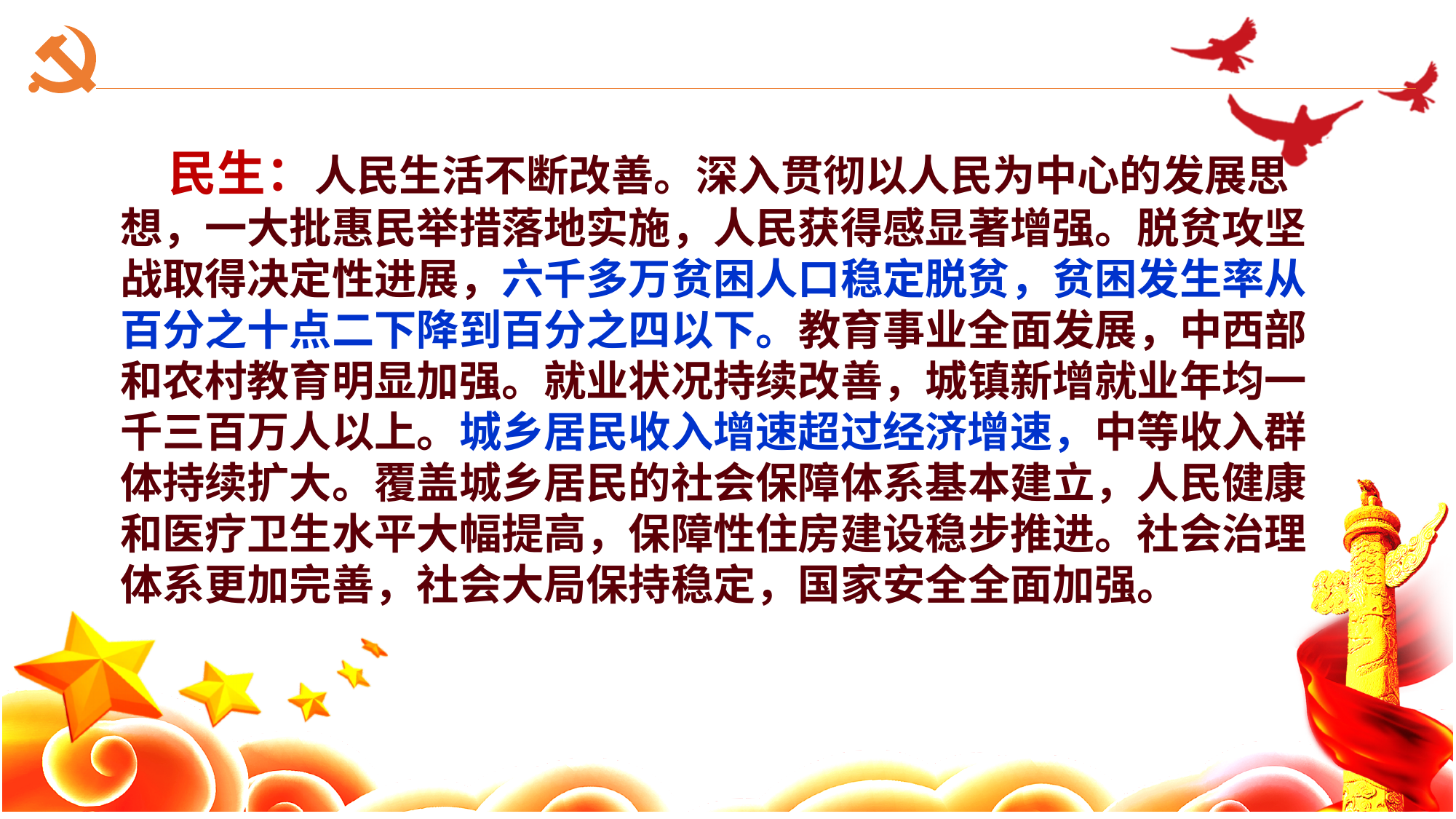

民生：人民生活不断改善。深入贯彻以人民为中心的发展思想，一大批惠民举措落地实施，人民获得感显著增强。脱贫攻坚战取得决定性进展，六千多万贫困人口稳定脱贫，贫困发生率从百分之十点二下降到百分之四以下。教育事业全面发展，中西部和农村教育明显加强。就业状况持续改善，城镇新增就业年均一千三百万人以上。城乡居民收入增速超过经济增速，中等收入群体持续扩大。覆盖城乡居民的社会保障体系基本建立，人民健康和医疗卫生水平大幅提高，保障性住房建设稳步推进。社会治理体系更加完善，社会大局保持稳定，国家安全全面加强。